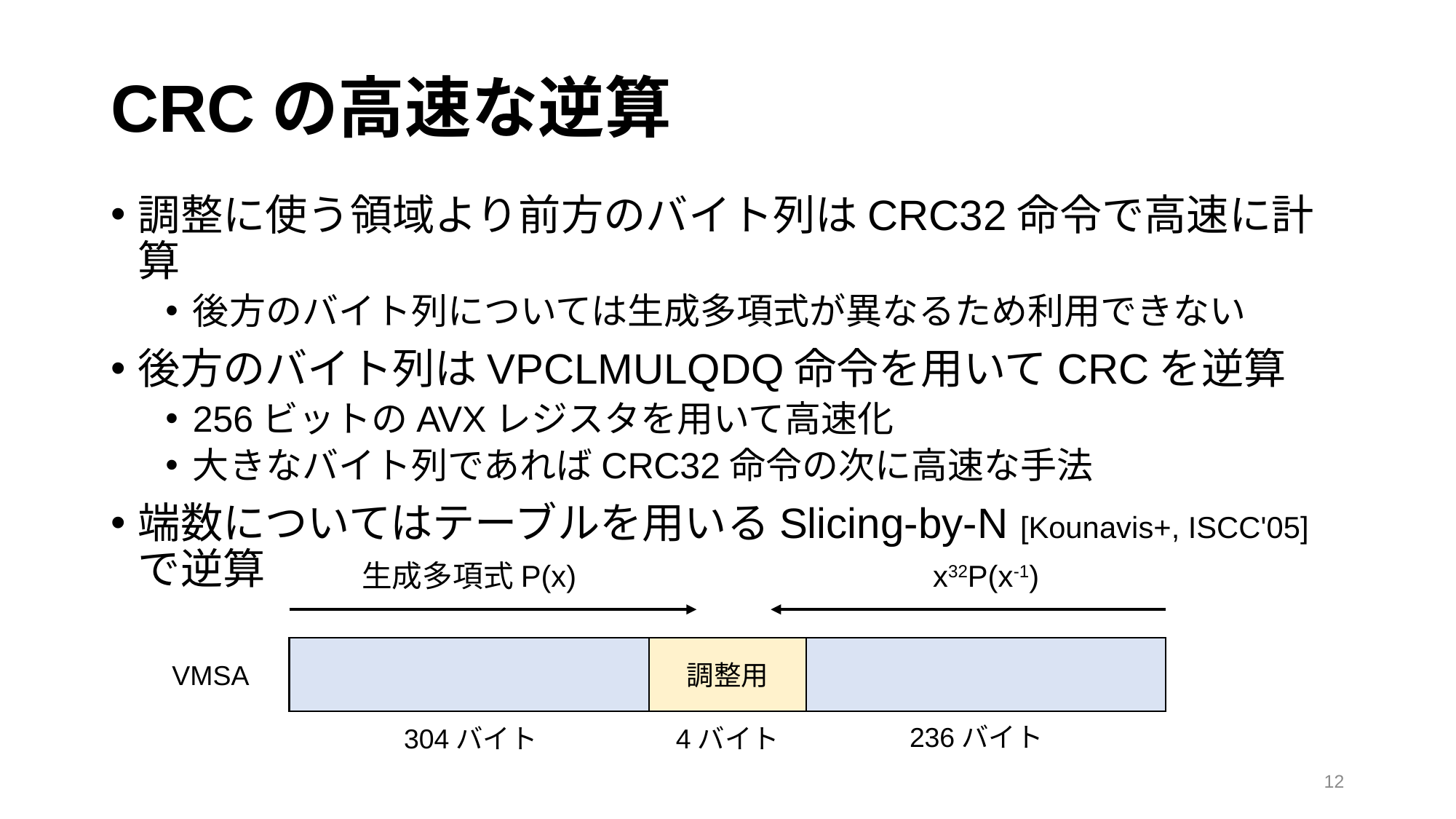

# CRCの高速な逆算
調整に使う領域より前方のバイト列はCRC32命令で高速に計算
後方のバイト列については生成多項式が異なるため利用できない
後方のバイト列はVPCLMULQDQ命令を用いてCRCを逆算
256ビットのAVXレジスタを用いて高速化
大きなバイト列であればCRC32命令の次に高速な手法
端数についてはテーブルを用いるSlicing-by-N [Kounavis+, ISCC'05] で逆算
生成多項式P(x)
x32P(x-1)

調整用

236バイト
304バイト
4バイト
VMSA
12